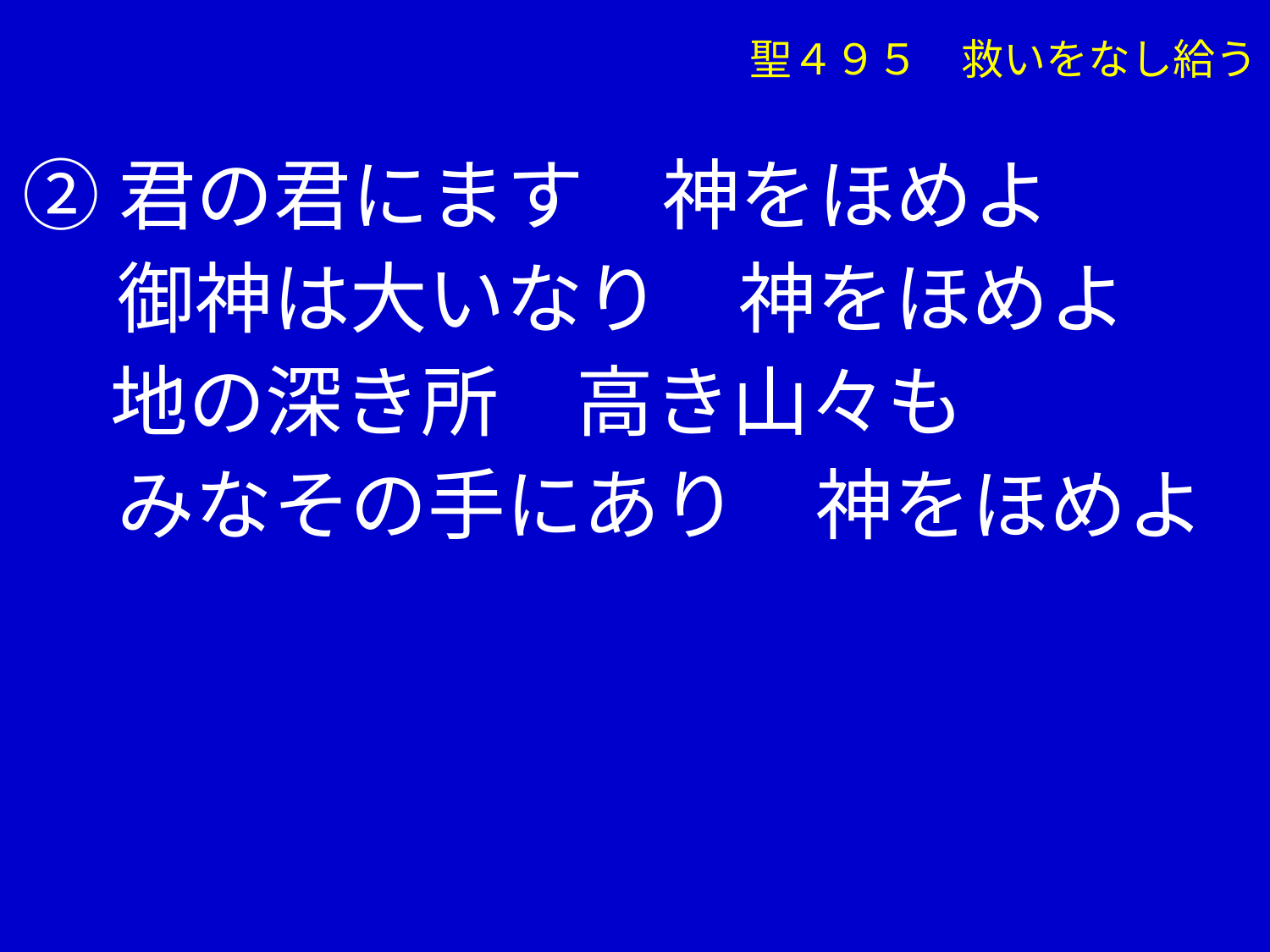

聖４９５　救いをなし給う
➁君の君にます　神をほめよ
　 御神は大いなり　神をほめよ
    地の深き所　高き山々も
　 みなその手にあり　神をほめよ